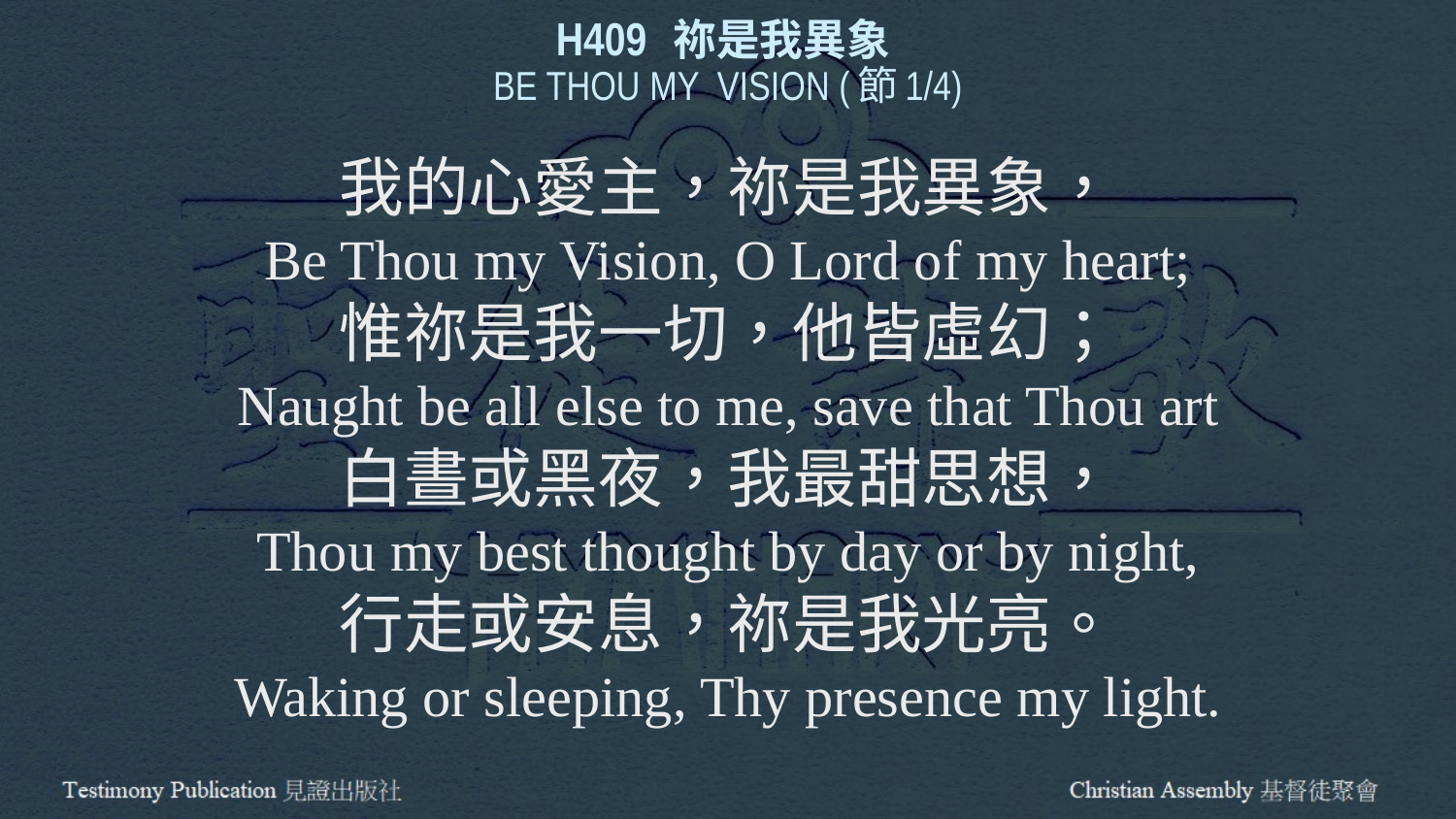

H409  祢是我異象
BE THOU MY  VISION (節1/4)
我的心愛主，祢是我異象，
Be Thou my Vision, O Lord of my heart;
惟祢是我一切，他皆虛幻；
Naught be all else to me, save that Thou art
白晝或黑夜，我最甜思想，
Thou my best thought by day or by night,
行走或安息，祢是我光亮。
Waking or sleeping, Thy presence my light.